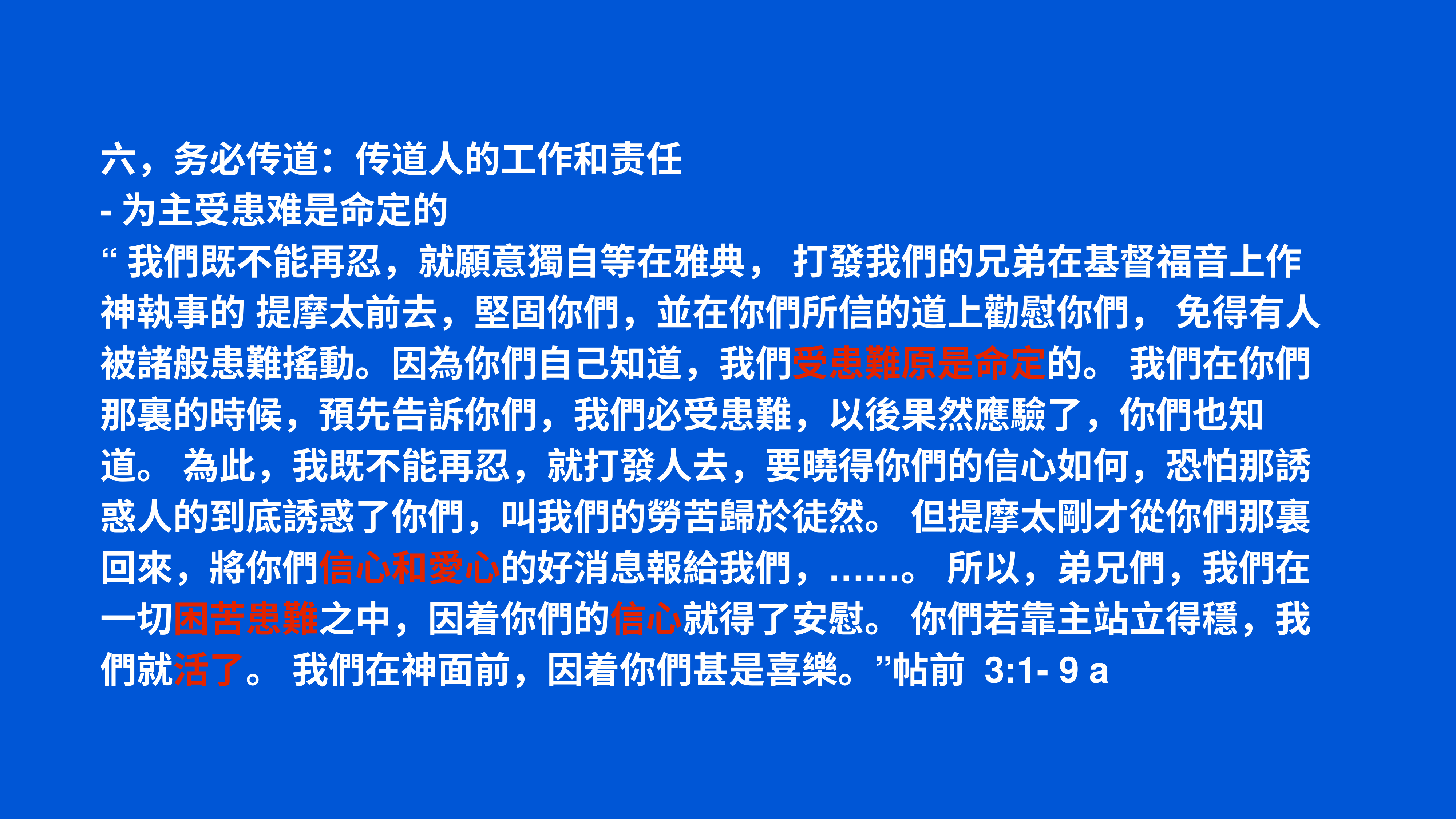

六，务必传道：传道人的工作和责任
-为主受患难是命定的
“我們既不能再忍，就願意獨自等在雅典， 打發我們的兄弟在基督福音上作神執事的 提摩太前去，堅固你們，並在你們所信的道上勸慰你們， 免得有人被諸般患難搖動。因為你們自己知道，我們受患難原是命定的。 我們在你們那裏的時候，預先告訴你們，我們必受患難，以後果然應驗了，你們也知道。 為此，我既不能再忍，就打發人去，要曉得你們的信心如何，恐怕那誘惑人的到底誘惑了你們，叫我們的勞苦歸於徒然。 但提摩太剛才從你們那裏回來，將你們信心和愛心的好消息報給我們，……。 所以，弟兄們，我們在一切困苦患難之中，因着你們的信心就得了安慰。 你們若靠主站立得穩，我們就活了。 我們在神面前，因着你們甚是喜樂。”帖前 3:1- 9 a